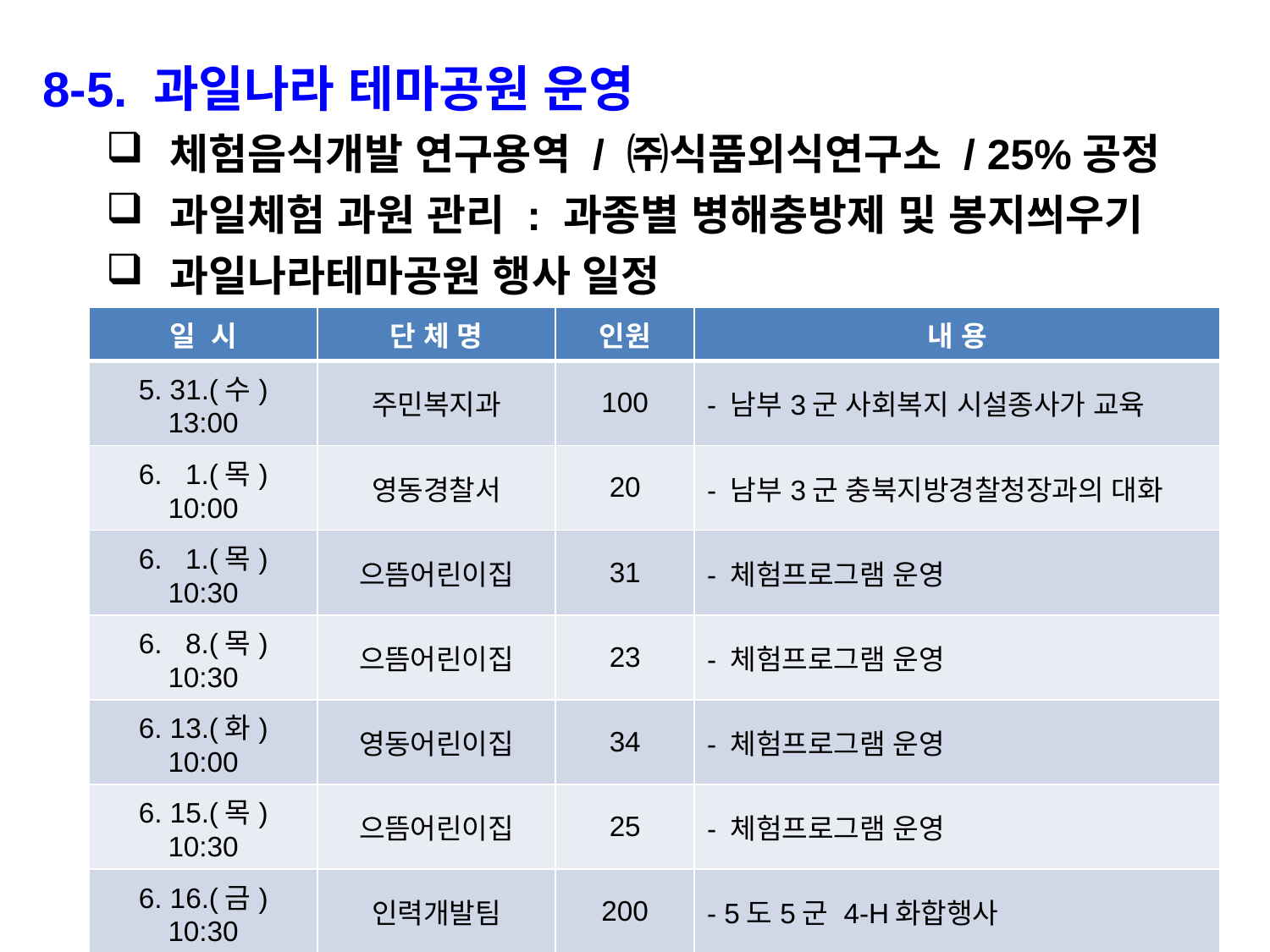

8-5. 과일나라 테마공원 운영
체험음식개발 연구용역 / ㈜식품외식연구소 / 25%공정
과일체험 과원 관리 : 과종별 병해충방제 및 봉지씌우기
과일나라테마공원 행사 일정

| 일 시 | 단 체 명 | 인원 | 내 용 |
| --- | --- | --- | --- |
| 5. 31.(수) 13:00 | 주민복지과 | 100 | - 남부3군 사회복지 시설종사가 교육 |
| 6. 1.(목) 10:00 | 영동경찰서 | 20 | - 남부3군 충북지방경찰청장과의 대화 |
| 6. 1.(목) 10:30 | 으뜸어린이집 | 31 | - 체험프로그램 운영 |
| 6. 8.(목) 10:30 | 으뜸어린이집 | 23 | - 체험프로그램 운영 |
| 6. 13.(화) 10:00 | 영동어린이집 | 34 | - 체험프로그램 운영 |
| 6. 15.(목) 10:30 | 으뜸어린이집 | 25 | - 체험프로그램 운영 |
| 6. 16.(금) 10:30 | 인력개발팀 | 200 | - 5도5군 4-H화합행사 |
| 6. 20.(화) 14:00 | 영동군사회복지협회 | 100 | - 사회복지사 역량강화를 위한 교육 |
| 6. 22.(목) 10:30 | 으뜸어린이집 | 22 | - 체험프로그램 운영 |
| 계 (9회) |  | 555명 |  |